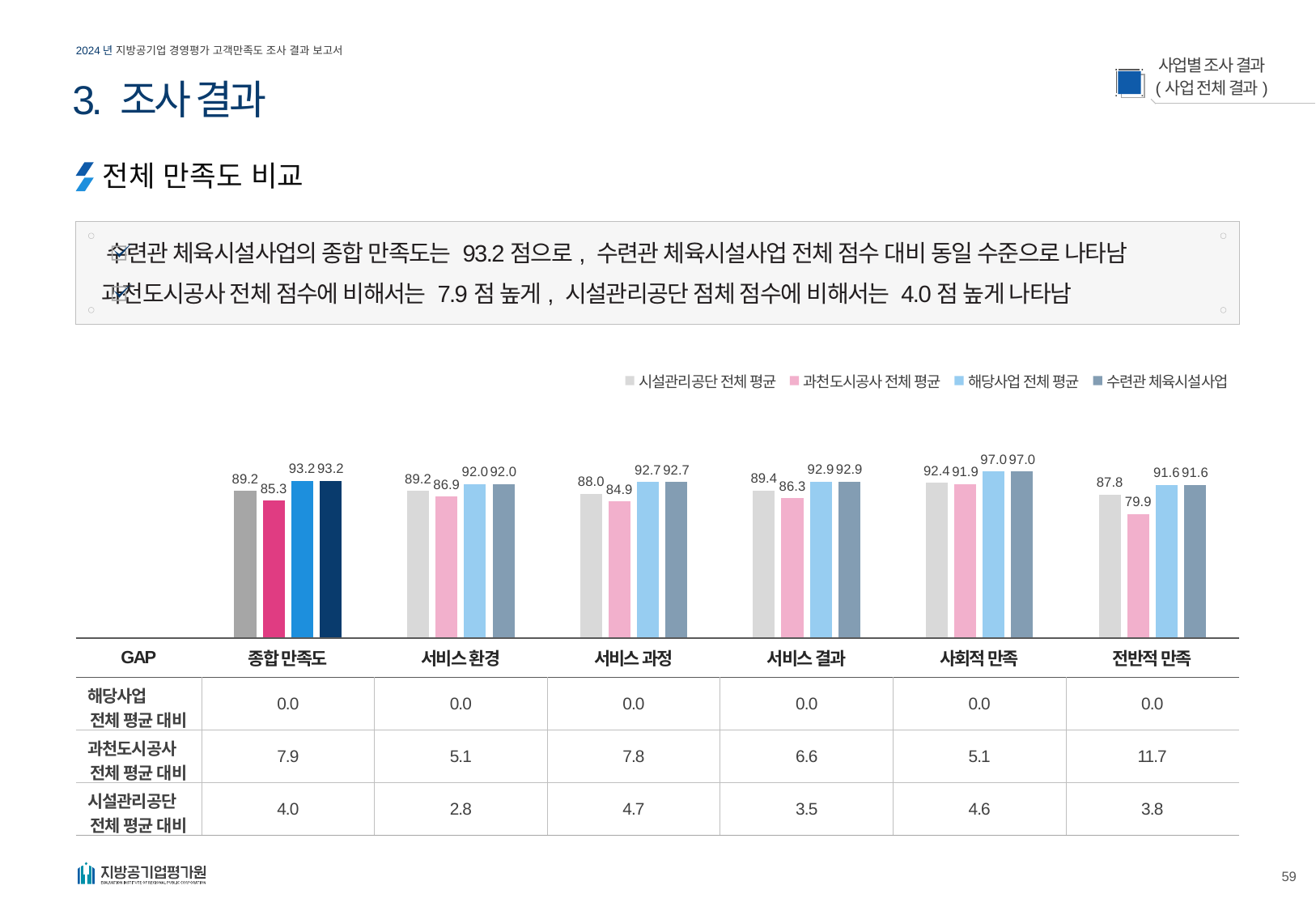

3. 조사 결과
전체 만족도 비교

수련관 체육시설사업의 종합 만족도는 93.2점으로, 수련관 체육시설사업 전체 점수 대비 동일 수준으로 나타남

과천도시공사 전체 점수에 비해서는 7.9점 높게, 시설관리공단 점체 점수에 비해서는 4.0점 높게 나타남

### Chart

| Category | 시설관리공단 전체 평균 | 과천도시공사 전체 평균 | 해당사업 전체 평균 | 수련관 체육시설사업 |
|---|---|---|---|---|
| 종합 만족도 | 89.2 | 85.3 | 93.2 | 93.2 |
| 서비스 환경 | 89.2 | 86.9 | 92.0 | 92.0 |
| 서비스 과정 | 88.0 | 84.9 | 92.7 | 92.7 |
| 서비스 결과 | 89.4 | 86.3 | 92.9 | 92.9 |
| 사회적 만족 | 92.4 | 91.9 | 97.0 | 97.0 |
| 전반적 만족 | 87.8 | 79.9 | 91.6 | 91.6 |
| GAP | 종합 만족도 | 서비스 환경 | 서비스 과정 | 서비스 결과 | 사회적 만족 | 전반적 만족 |
| --- | --- | --- | --- | --- | --- | --- |
| 해당사업 전체 평균 대비 | 0.0 | 0.0 | 0.0 | 0.0 | 0.0 | 0.0 |
| 과천도시공사 전체 평균 대비 | 7.9 | 5.1 | 7.8 | 6.6 | 5.1 | 11.7 |
| 시설관리공단 전체 평균 대비 | 4.0 | 2.8 | 4.7 | 3.5 | 4.6 | 3.8 |